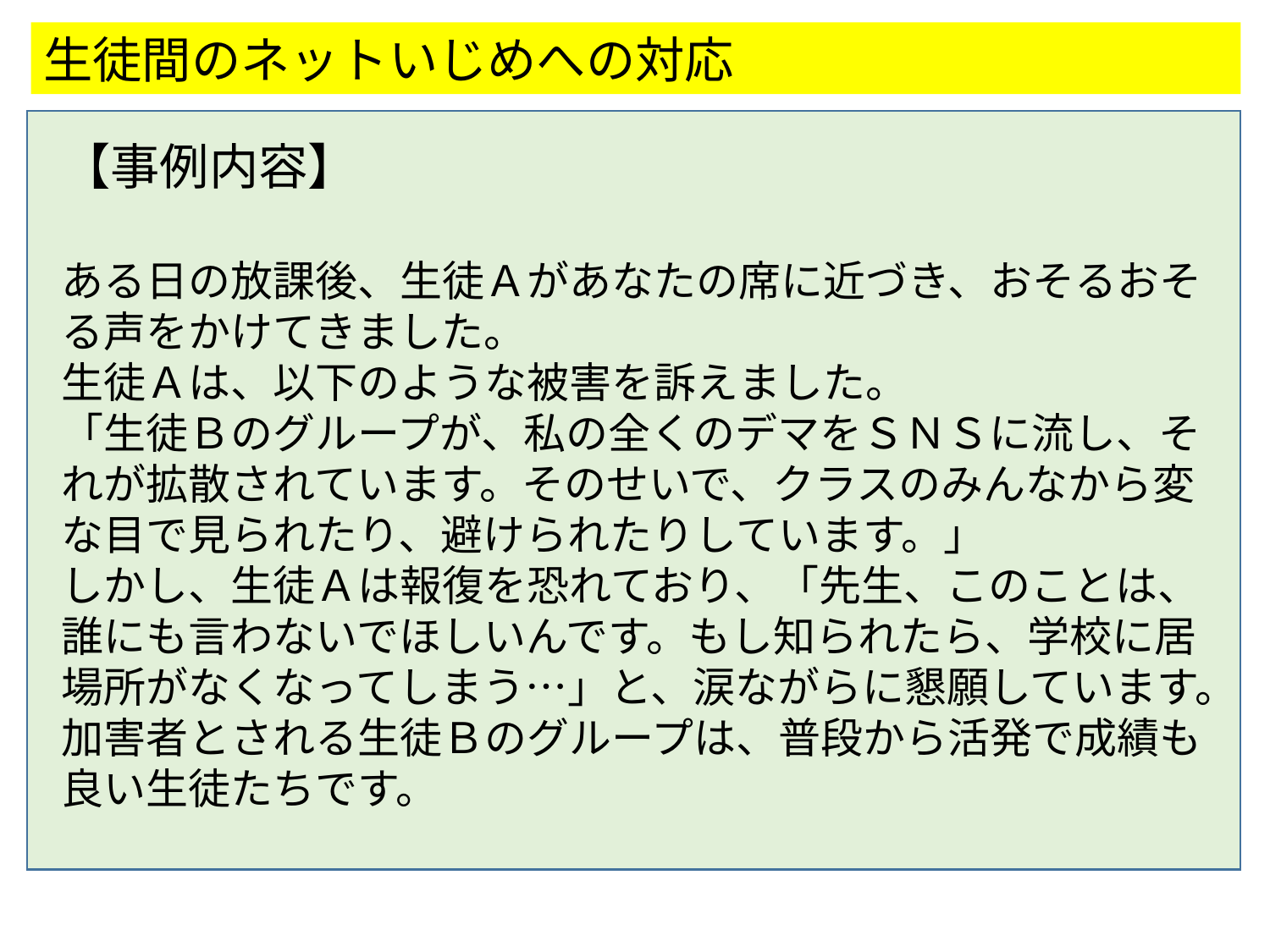

生徒間のネットいじめへの対応

【事例内容】

ある日の放課後、生徒Ａがあなたの席に近づき、おそるおそる声をかけてきました。
生徒Ａは、以下のような被害を訴えました。
「生徒Ｂのグループが、私の全くのデマをＳＮＳに流し、それが拡散されています。そのせいで、クラスのみんなから変な目で見られたり、避けられたりしています。」
しかし、生徒Ａは報復を恐れており、「先生、このことは、誰にも言わないでほしいんです。もし知られたら、学校に居場所がなくなってしまう…」と、涙ながらに懇願しています。
加害者とされる生徒Ｂのグループは、普段から活発で成績も良い生徒たちです。